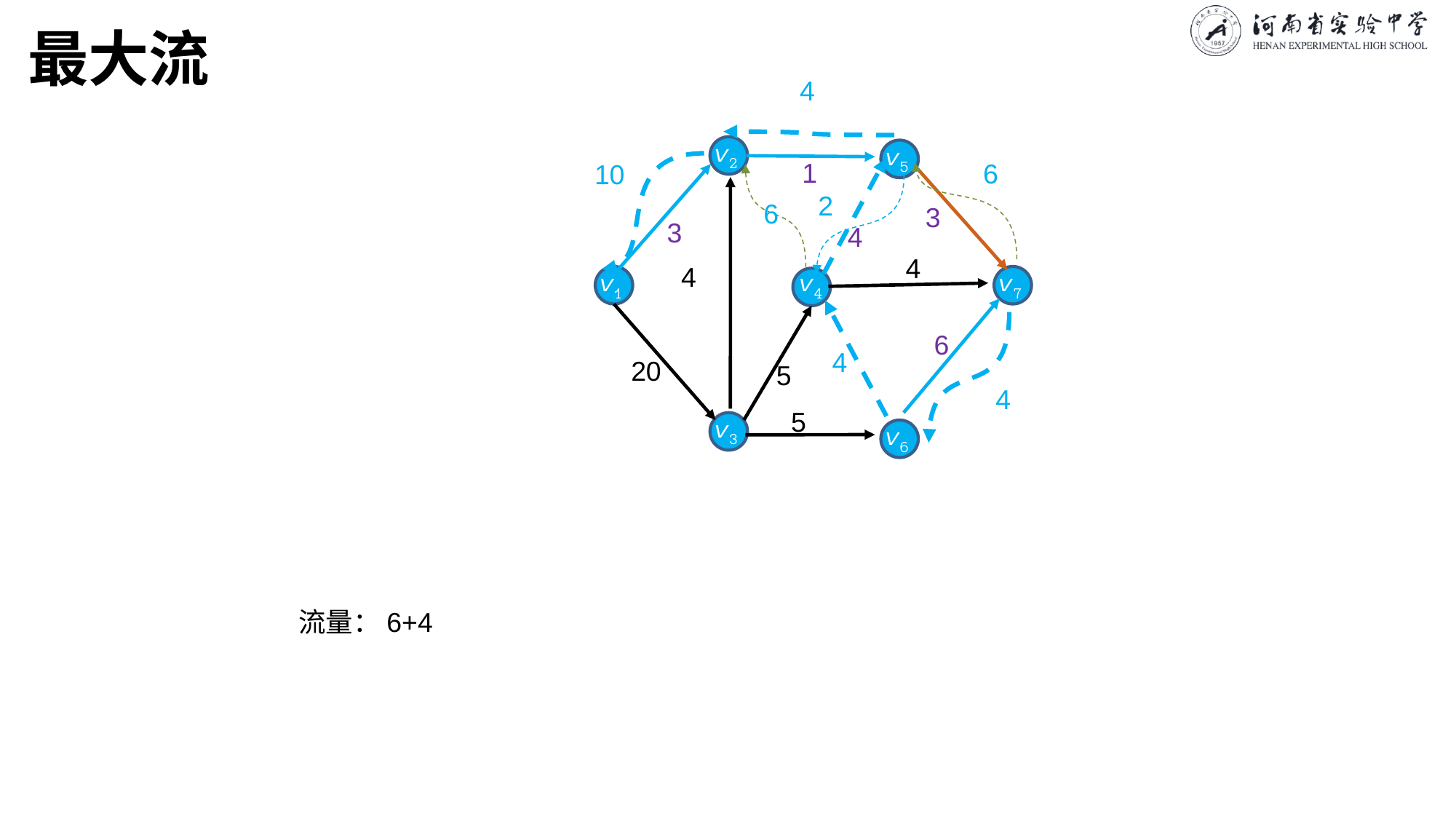

# 最大流
4
v2
v5

1
6
10
2
6
3
3
4
4
4
v1
v4
v7

6
4
20
5
4
5
v3

v6

流量：6+4